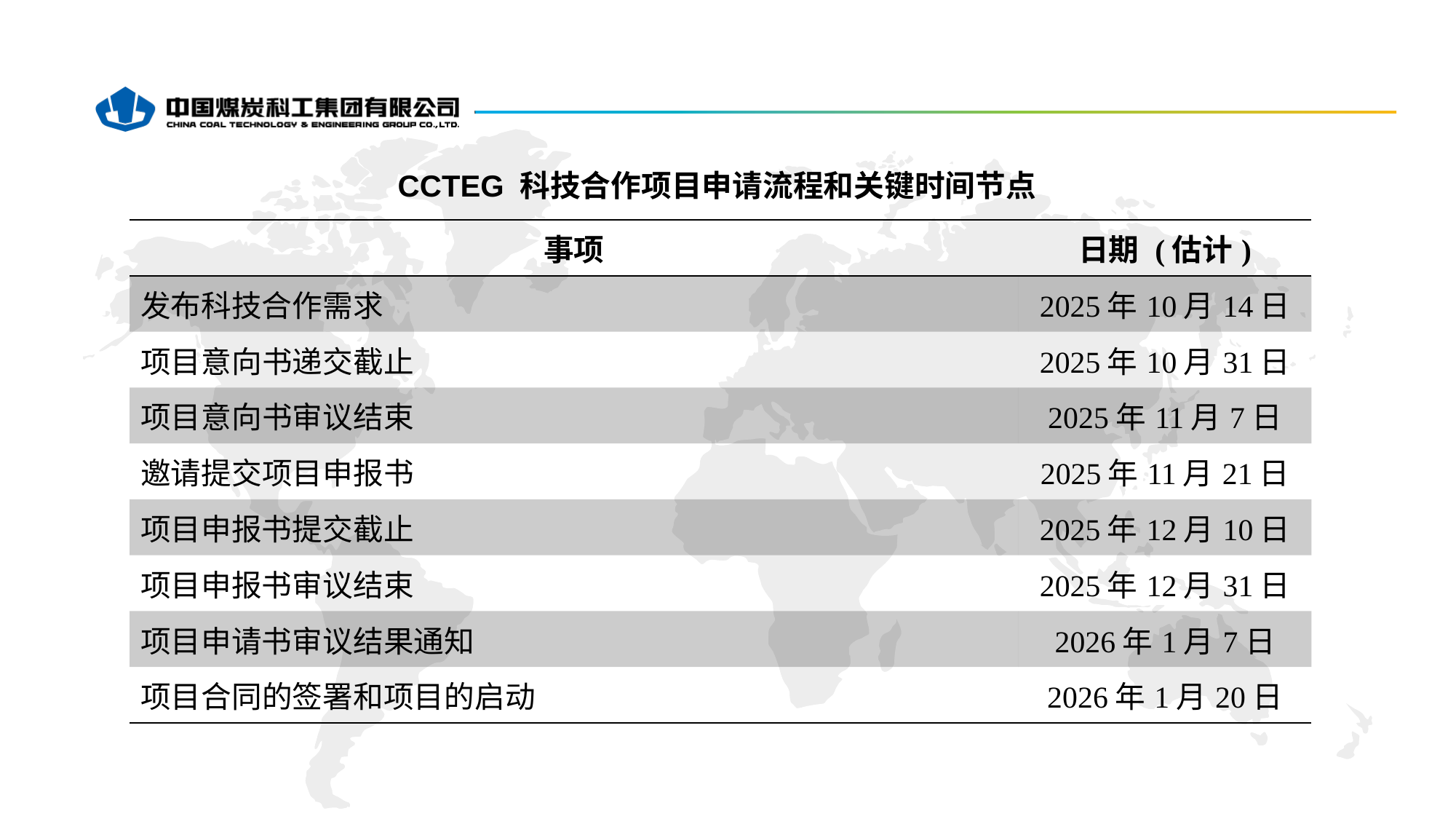

CCTEG 科技合作项目申请流程和关键时间节点
| 事项 | 日期 (估计) |
| --- | --- |
| 发布科技合作需求 | 2025年10月14日 |
| 项目意向书递交截止 | 2025年10月31日 |
| 项目意向书审议结束 | 2025年11月7日 |
| 邀请提交项目申报书 | 2025年11月21日 |
| 项目申报书提交截止 | 2025年12月10日 |
| 项目申报书审议结束 | 2025年12月31日 |
| 项目申请书审议结果通知 | 2026年1月7日 |
| 项目合同的签署和项目的启动 | 2026年1月20日 |